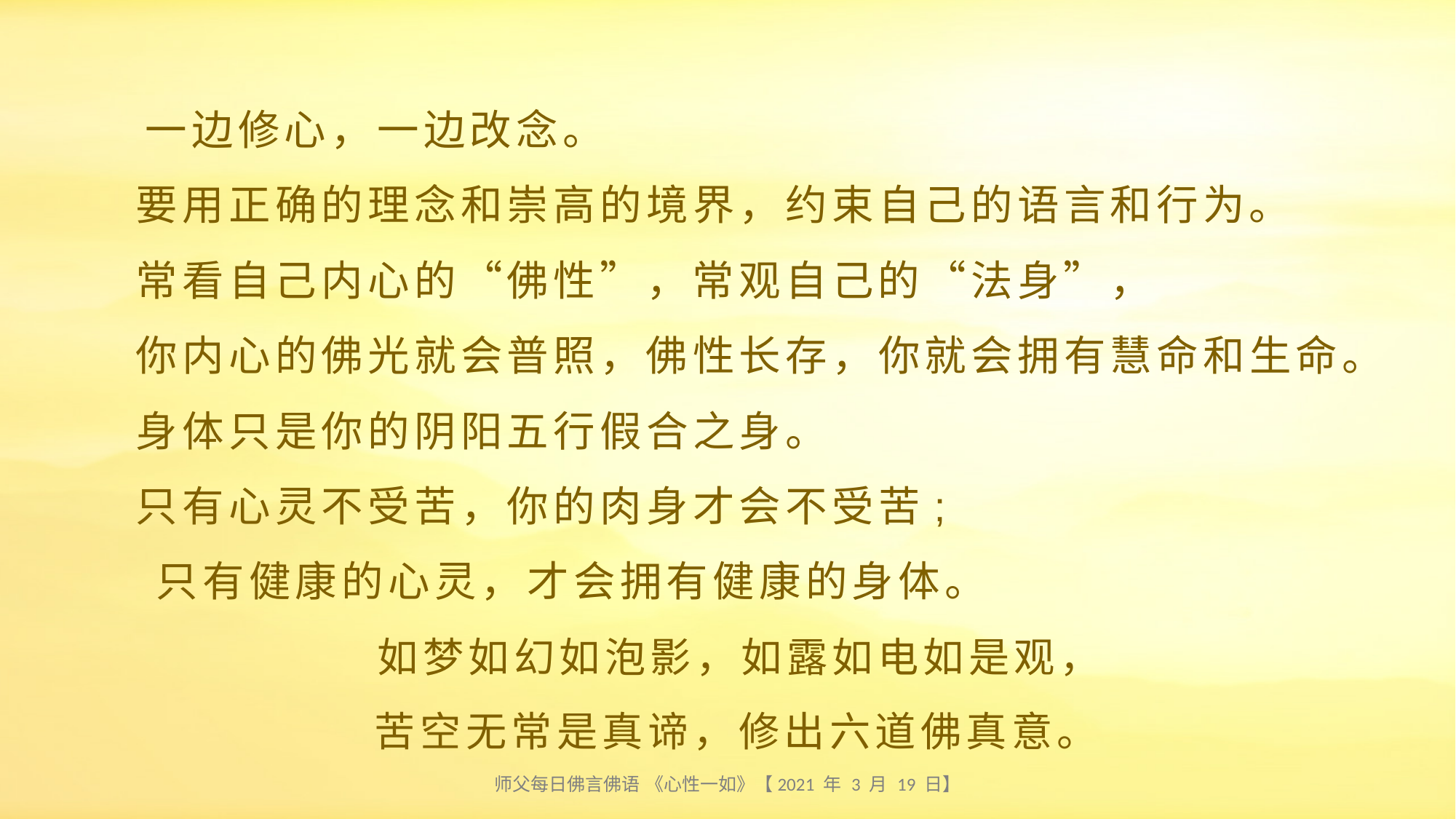

# 一边修心，一边改念。 要用正确的理念和崇高的境界，约束自己的语言和行为。 常看自己内心的“佛性”，常观自己的“法身”， 你内心的佛光就会普照，佛性长存，你就会拥有慧命和生命。 身体只是你的阴阳五行假合之身。 只有心灵不受苦，你的肉身才会不受苦; 只有健康的心灵，才会拥有健康的身体。
     如梦如幻如泡影，如露如电如是观，
     苦空无常是真谛，修出六道佛真意。
师父每日佛言佛语 《心性一如》【2021 年 3 月 19 日】